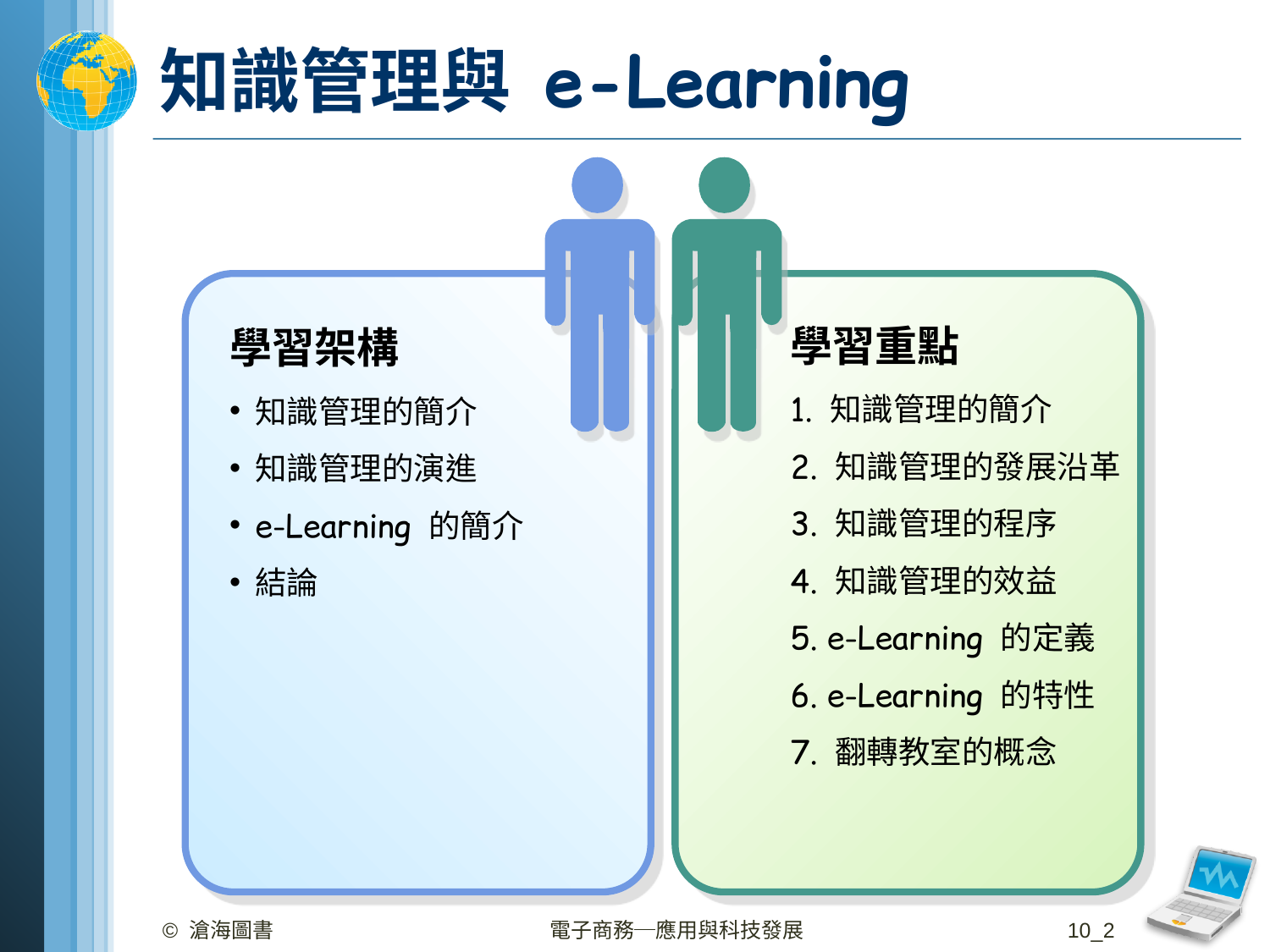

# 知識管理與 e-Learning

學習重點
1. 知識管理的簡介
2. 知識管理的發展沿革
3. 知識管理的程序
4. 知識管理的效益
5. e-Learning 的定義
6. e-Learning 的特性
7. 翻轉教室的概念
學習架構
知識管理的簡介
知識管理的演進
e-Learning 的簡介
結論

© 滄海圖書
電子商務─應用與科技發展
10_2